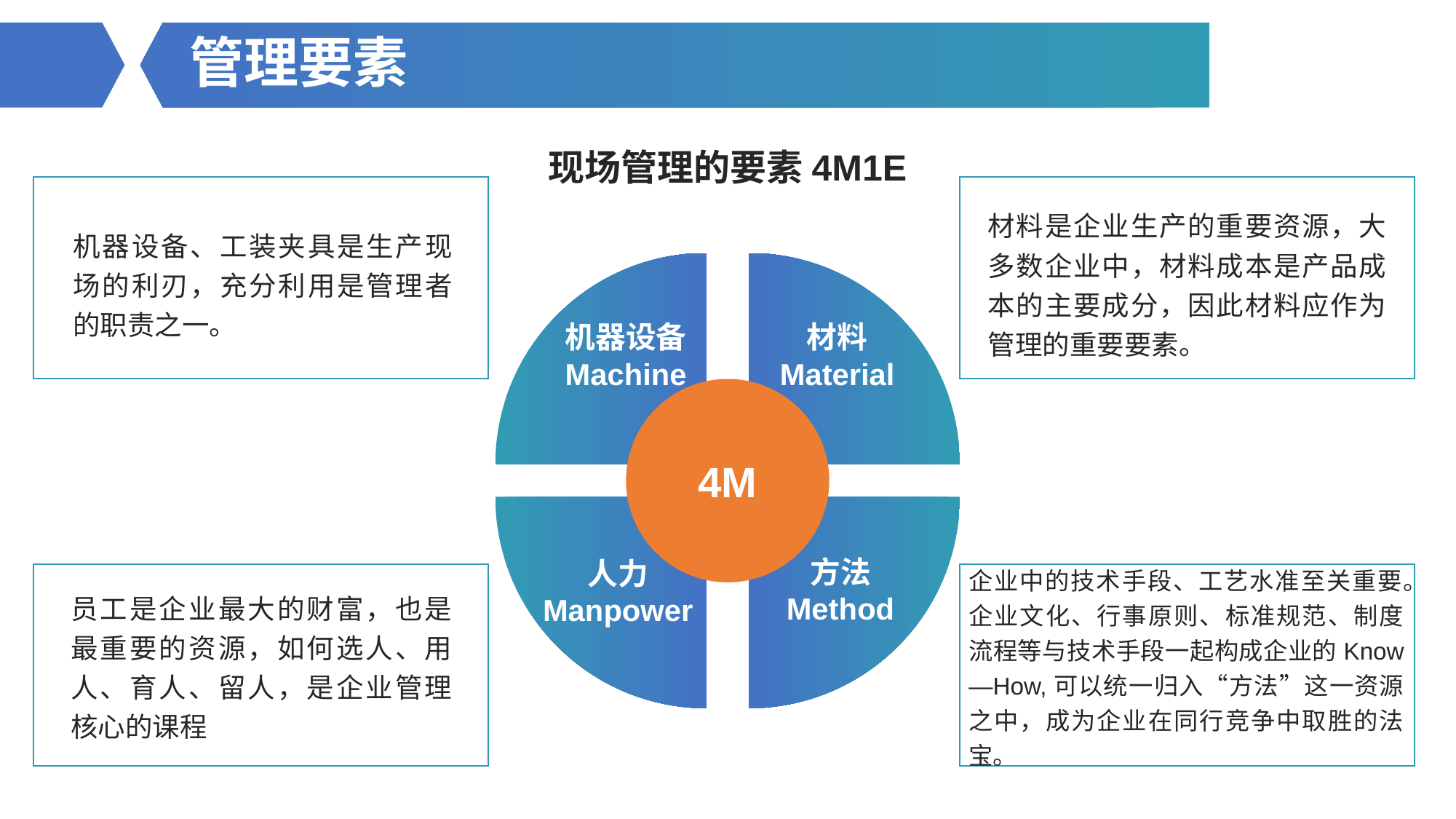

管理要素
现场管理的要素4M1E

材料是企业生产的重要资源，大多数企业中，材料成本是产品成本的主要成分，因此材料应作为管理的重要要素。
机器设备、工装夹具是生产现场的利刃，充分利用是管理者的职责之一。

机器设备
Machine
材料
Material

4M
方法
Method
人力
Manpower
企业中的技术手段、工艺水准至关重要。企业文化、行事原则、标准规范、制度流程等与技术手段一起构成企业的Know—How,可以统一归入“方法”这一资源之中，成为企业在同行竞争中取胜的法宝。

员工是企业最大的财富，也是最重要的资源，如何选人、用人、育人、留人，是企业管理核心的课程